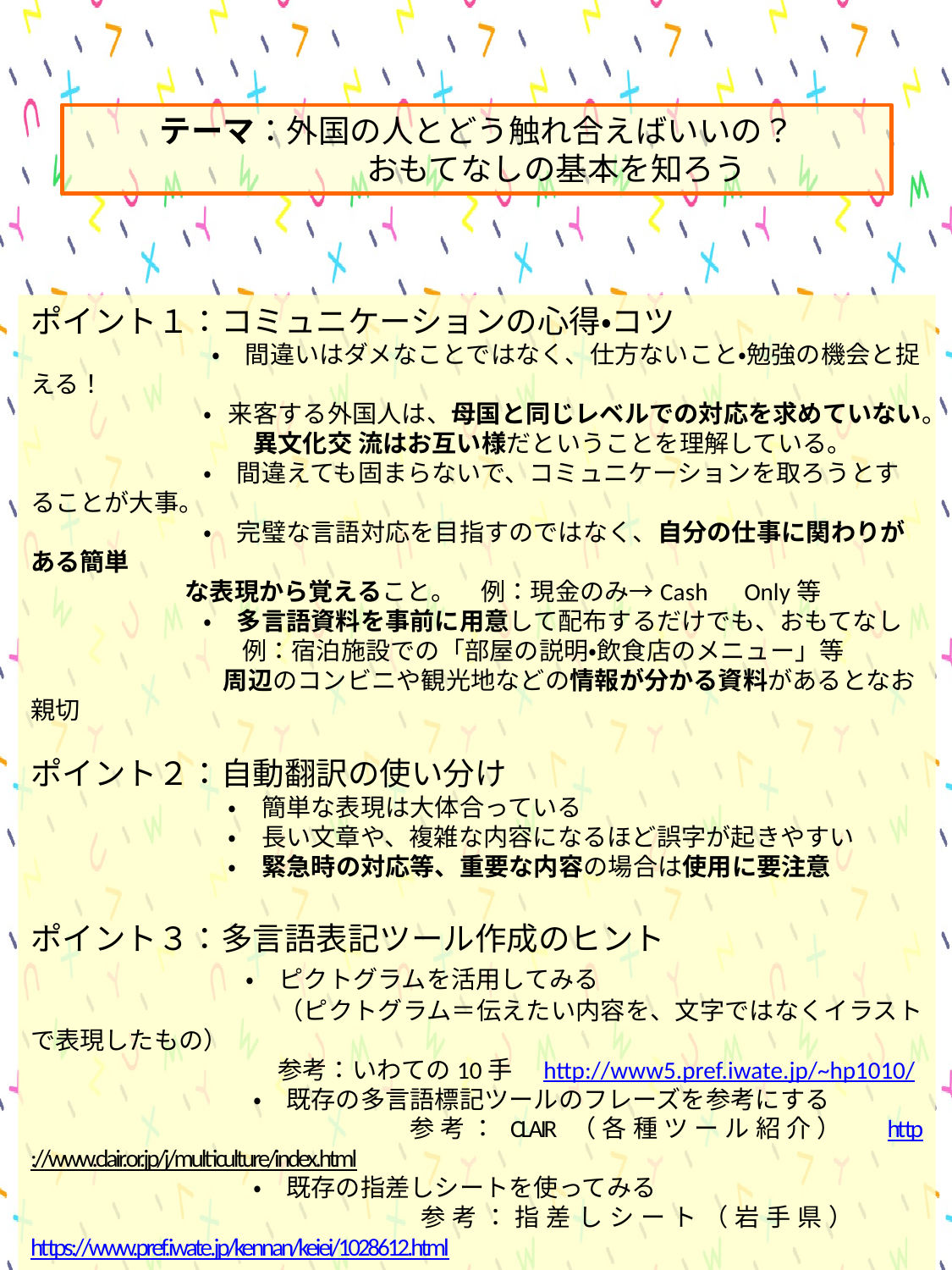

テーマ：外国の人とどう触れ合えばいいの？
　　　　　おもてなしの基本を知ろう
ポイント１：コミュニケーションの心得・コツ
　　      　　　　・　間違いはダメなことではなく、仕方ないこと・勉強の機会と捉える！
　　　　　         ・   来客する外国人は、母国と同じレベルでの対応を求めていない。
　　　　　　　　　異文化交 流はお互い様だということを理解している。
　　　　　         ・　間違えても固まらないで、コミュニケーションを取ろうとすることが大事。
　　　　　         ・　完璧な言語対応を目指すのではなく、自分の仕事に関わりがある簡単
                          な表現から覚えること。　例：現金のみ→Cash　Only等
　　　　　         ・　多言語資料を事前に用意して配布するだけでも、おもてなし
　　　　　　　       例：宿泊施設での「部屋の説明・飲食店のメニュー」等
                                  周辺のコンビニや観光地などの情報が分かる資料があるとなお親切

ポイント２：自動翻訳の使い分け
　　　　　　　　・　簡単な表現は大体合っている
　　　　　　　　・　長い文章や、複雑な内容になるほど誤字が起きやすい
　　　　　　　　・　緊急時の対応等、重要な内容の場合は使用に要注意
 
ポイント３：多言語表記ツール作成のヒント
　　　　　　　・　ピクトグラムを活用してみる
　　　　　　　　　　（ピクトグラム＝伝えたい内容を、文字ではなくイラストで表現したもの）
　　　　　　　　　　参考：いわての10手　http://www5.pref.iwate.jp/~hp1010/
　　　　　　　　　・　既存の多言語標記ツールのフレーズを参考にする
　　　　　　　　　　　　参考：CLAIR（各種ツール紹介）　http://www.clair.or.jp/j/multiculture/index.html
　　　　　　　　　・　既存の指差しシートを使ってみる
　　　　　　　　　　　　参考：指差しシート（岩手県）　　https://www.pref.iwate.jp/kennan/keiei/1028612.html

ポイント４：それでも解決しない・いろいろな悩みが出てきた…
　　　　　　　個別講座の受講をお待ちしております！